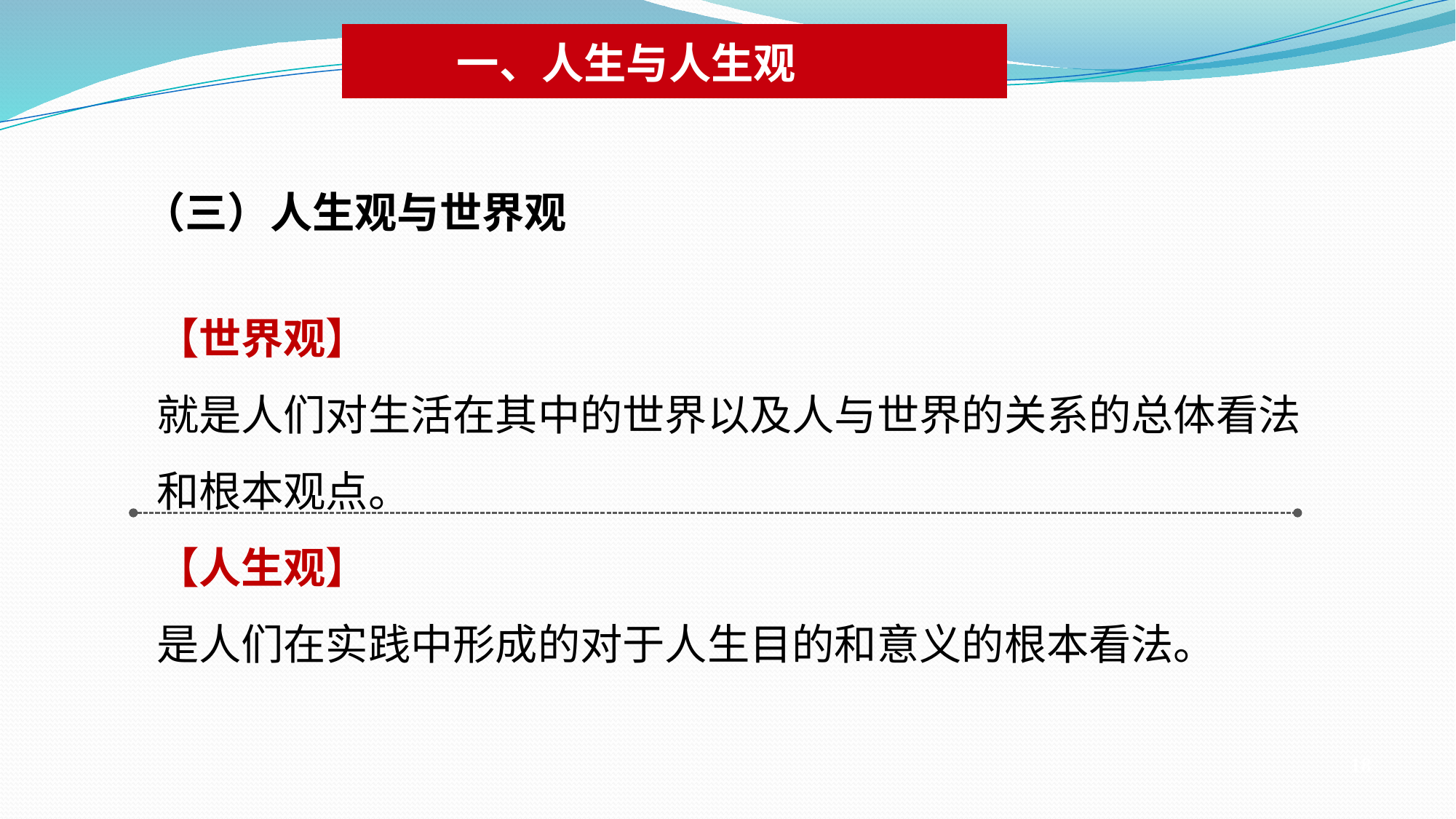

一、人生与人生观

（三）人生观与世界观
【世界观】
就是人们对生活在其中的世界以及人与世界的关系的总体看法和根本观点。
【人生观】
是人们在实践中形成的对于人生目的和意义的根本看法。
18